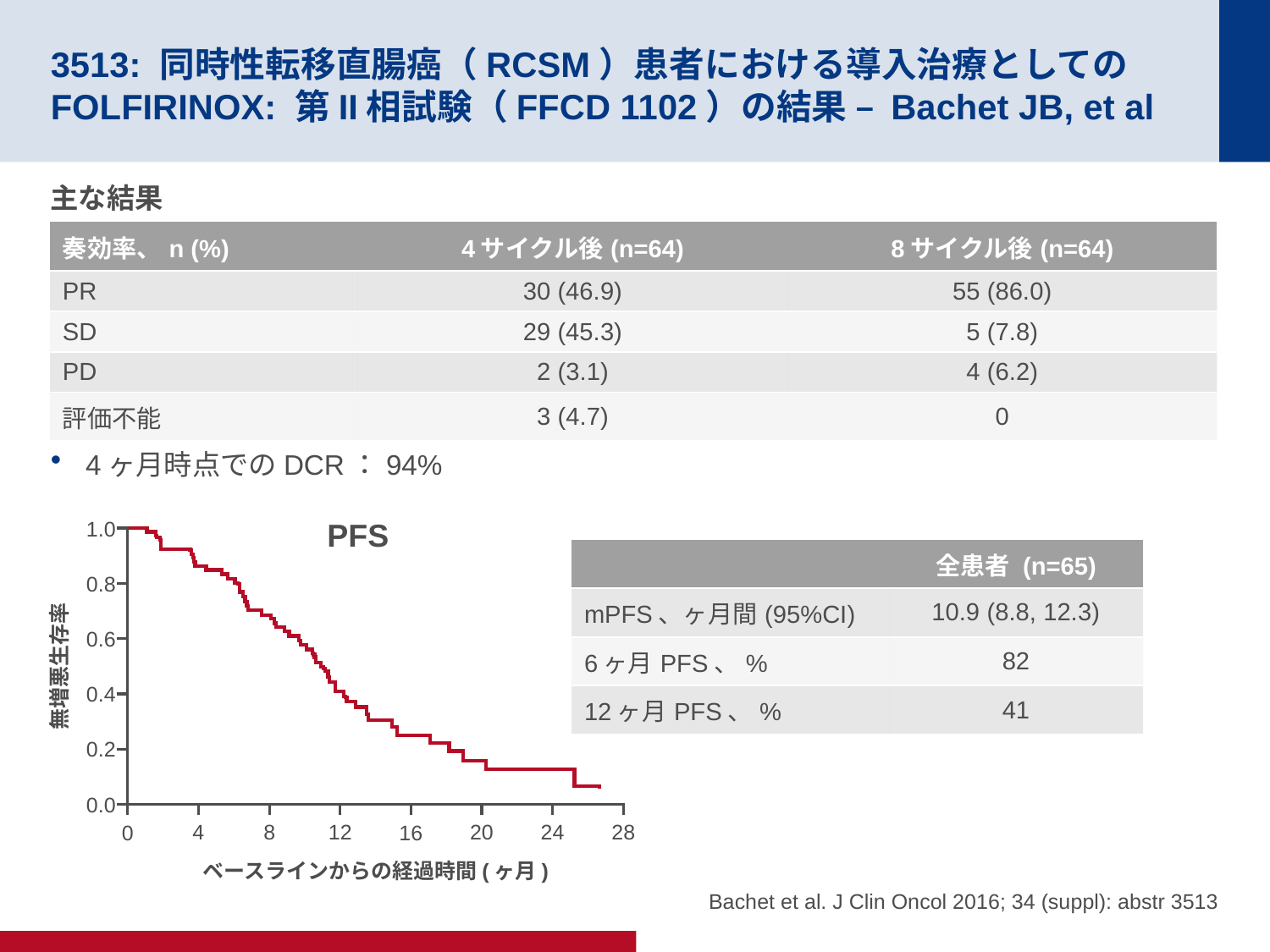

# 3513: 同時性転移直腸癌（RCSM）患者における導入治療としてのFOLFIRINOX: 第II相試験（FFCD 1102）の結果 – Bachet JB, et al
主な結果

4ヶ月時点でのDCR：94%
| 奏効率、n (%) | 4サイクル後(n=64) | 8サイクル後(n=64) |
| --- | --- | --- |
| PR | 30 (46.9) | 55 (86.0) |
| SD | 29 (45.3) | 5 (7.8) |
| PD | 2 (3.1) | 4 (6.2) |
| 評価不能 | 3 (4.7) | 0 |
PFS
1.0

|  | 全患者 (n=65) |
| --- | --- |
| mPFS、ヶ月間(95%CI) | 10.9 (8.8, 12.3) |
| 6ヶ月PFS、% | 82 |
| 12ヶ月PFS、% | 41 |
0.8
0.6
無増悪生存率
0.4
0.2
0.0
4
8
12
20
24
28
16
0
Bachet et al. J Clin Oncol 2016; 34 (suppl): abstr 3513
ベースラインからの経過時間(ヶ月)